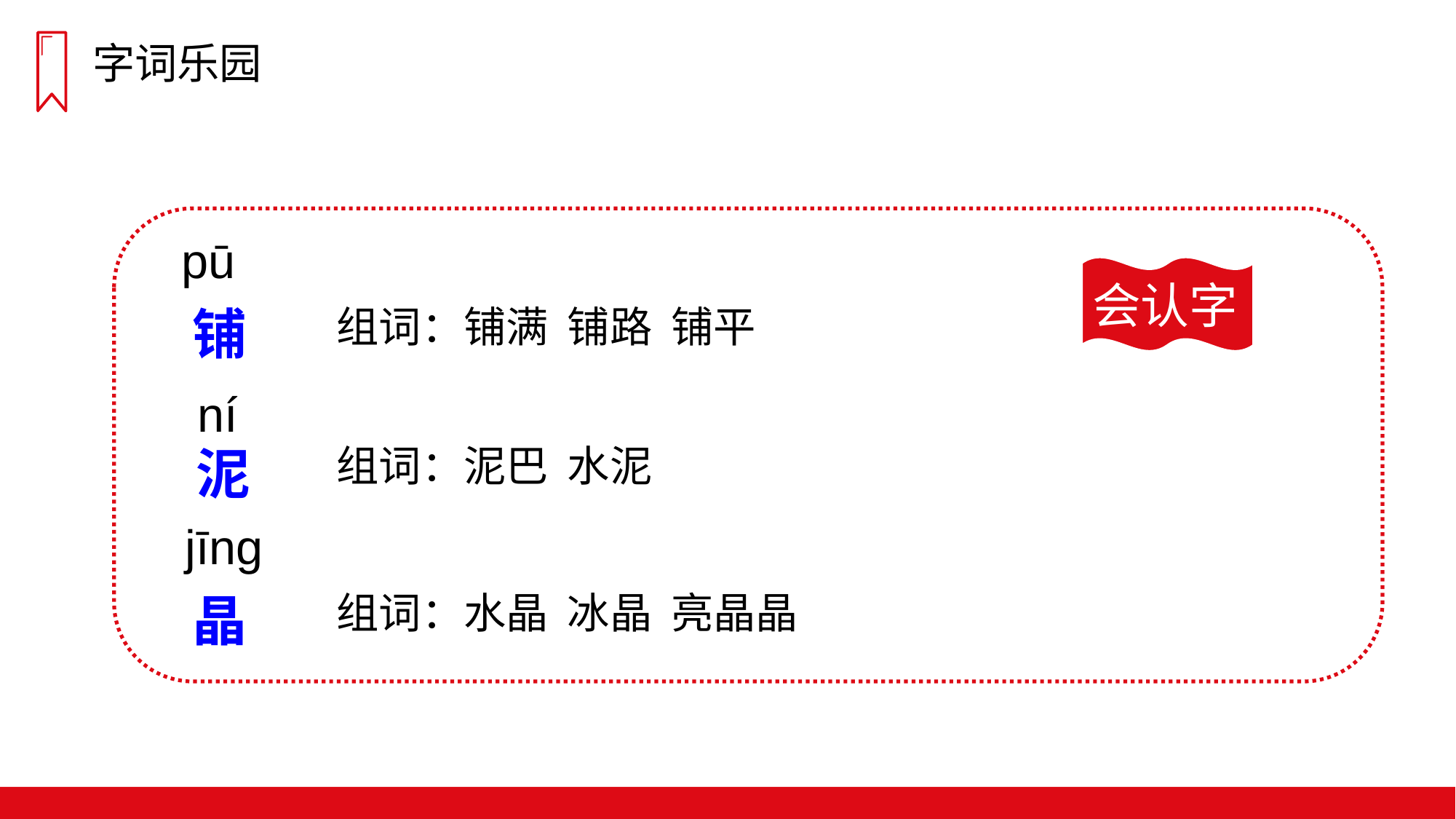

字词乐园

pū
会认字
组词：铺满  铺路  铺平
铺
ní
组词：泥巴  水泥
泥
jīnɡ
晶
组词：水晶  冰晶  亮晶晶